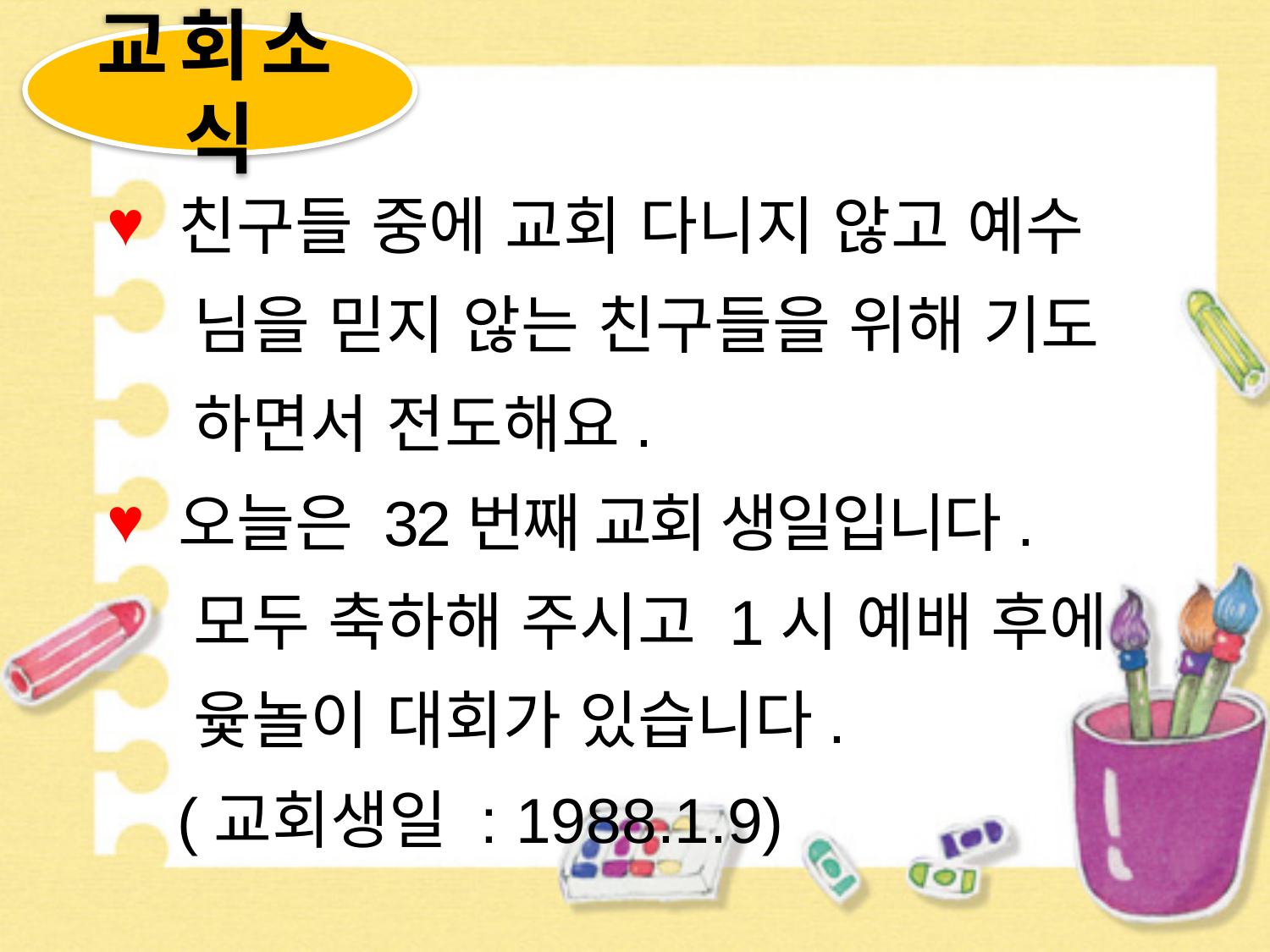

교회소식
 친구들 중에 교회 다니지 않고 예수
    님을 믿지 않는 친구들을 위해 기도
    하면서 전도해요.
 오늘은 32번째 교회 생일입니다.
    모두 축하해 주시고 1시 예배 후에
    윷놀이 대회가 있습니다.
    (교회생일 : 1988.1.9)